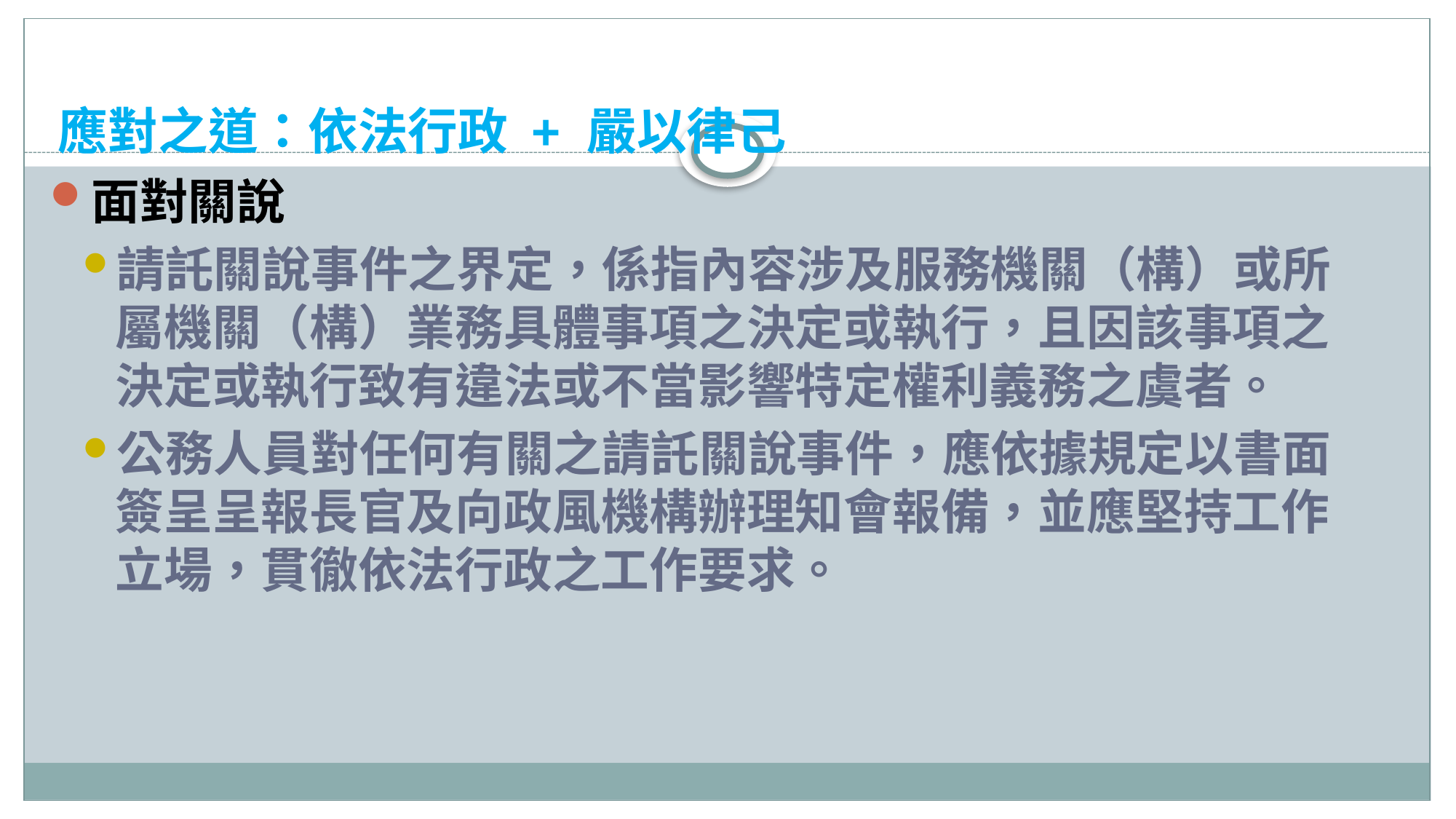

# 應對之道：依法行政 + 嚴以律己
面對關說
請託關說事件之界定，係指內容涉及服務機關（構）或所屬機關（構）業務具體事項之決定或執行，且因該事項之決定或執行致有違法或不當影響特定權利義務之虞者。
公務人員對任何有關之請託關說事件，應依據規定以書面簽呈呈報長官及向政風機構辦理知會報備，並應堅持工作立場，貫徹依法行政之工作要求。